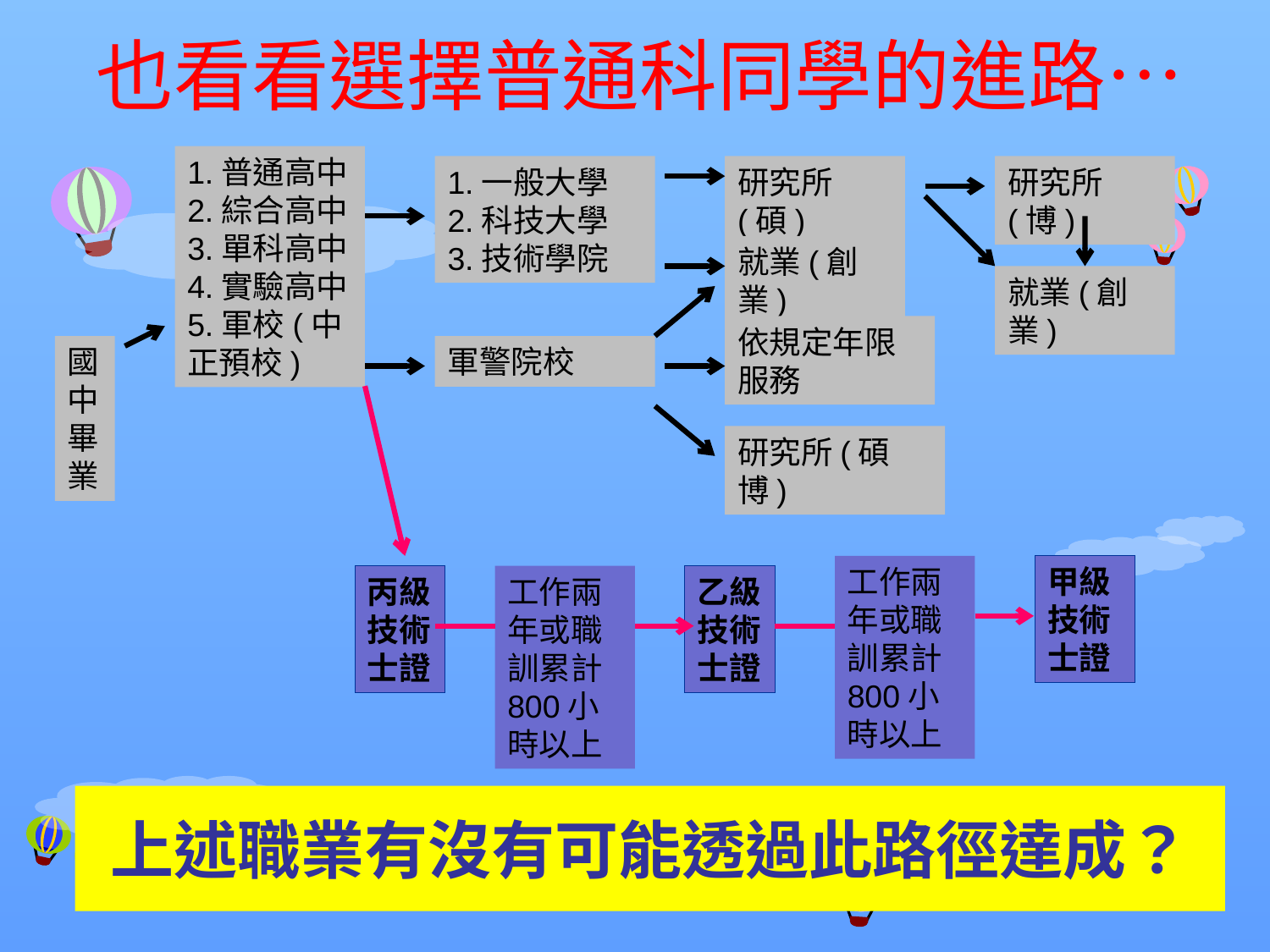

# 也看看選擇普通科同學的進路…
1.普通高中
2.綜合高中
3.單科高中
4.實驗高中
5.軍校(中正預校)
1.一般大學
2.科技大學
3.技術學院
研究所(碩)
研究所(博)
就業(創業)
就業(創業)
依規定年限服務
軍警院校
研究所(碩博)
國中畢業
工作兩年或職訓累計800小時以上
甲級技術士證
丙級技術士證
工作兩年或職訓累計800小時以上
乙級技術士證
上述職業有沒有可能透過此路徑達成？